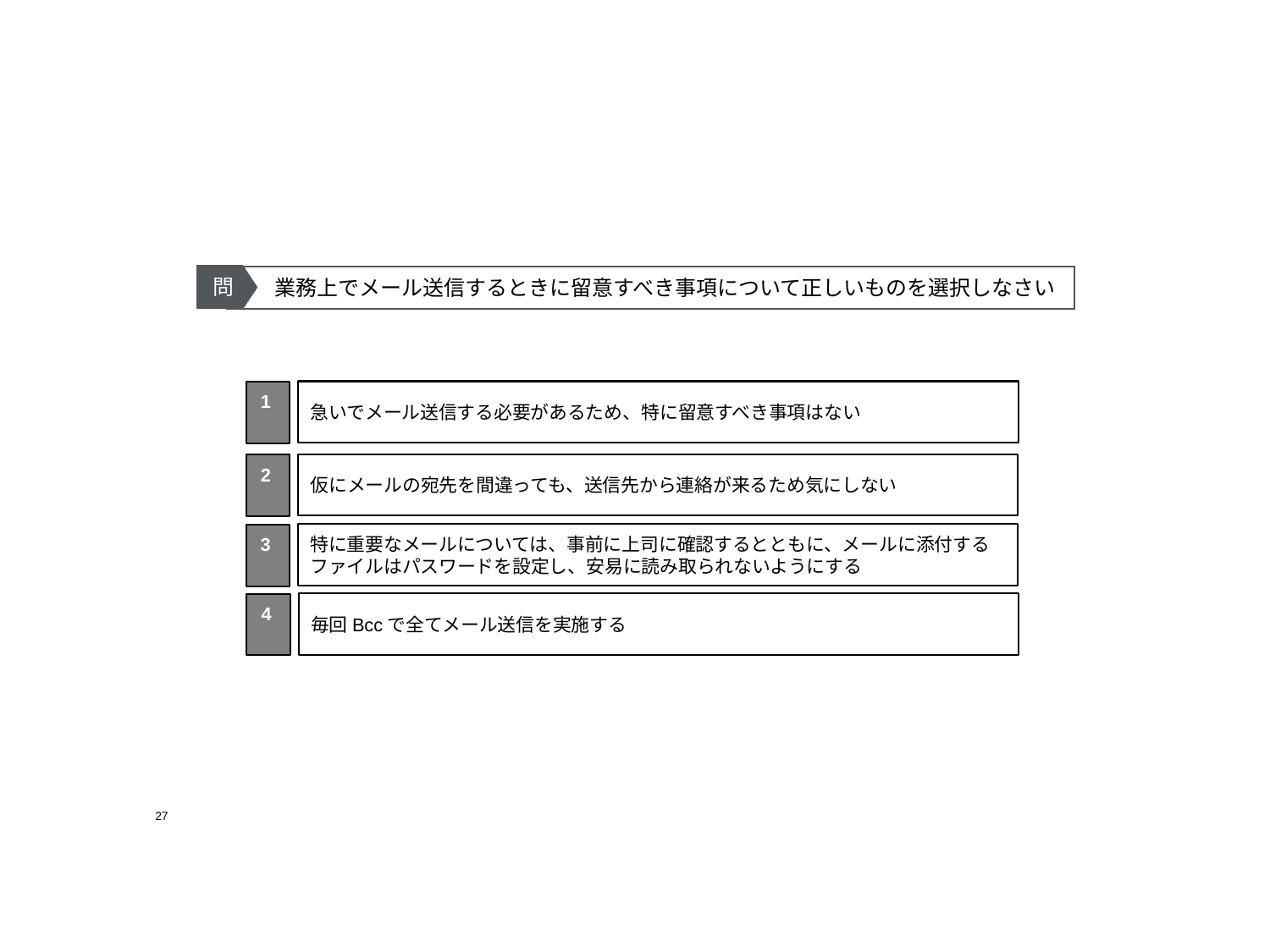

問
　業務上でメール送信するときに留意すべき事項について正しいものを選択しなさい
急いでメール送信する必要があるため、特に留意すべき事項はない
1
仮にメールの宛先を間違っても、送信先から連絡が来るため気にしない
2
特に重要なメールについては、事前に上司に確認するとともに、メールに添付するファイルはパスワードを設定し、安易に読み取られないようにする
3
毎回Bccで全てメール送信を実施する
4
27